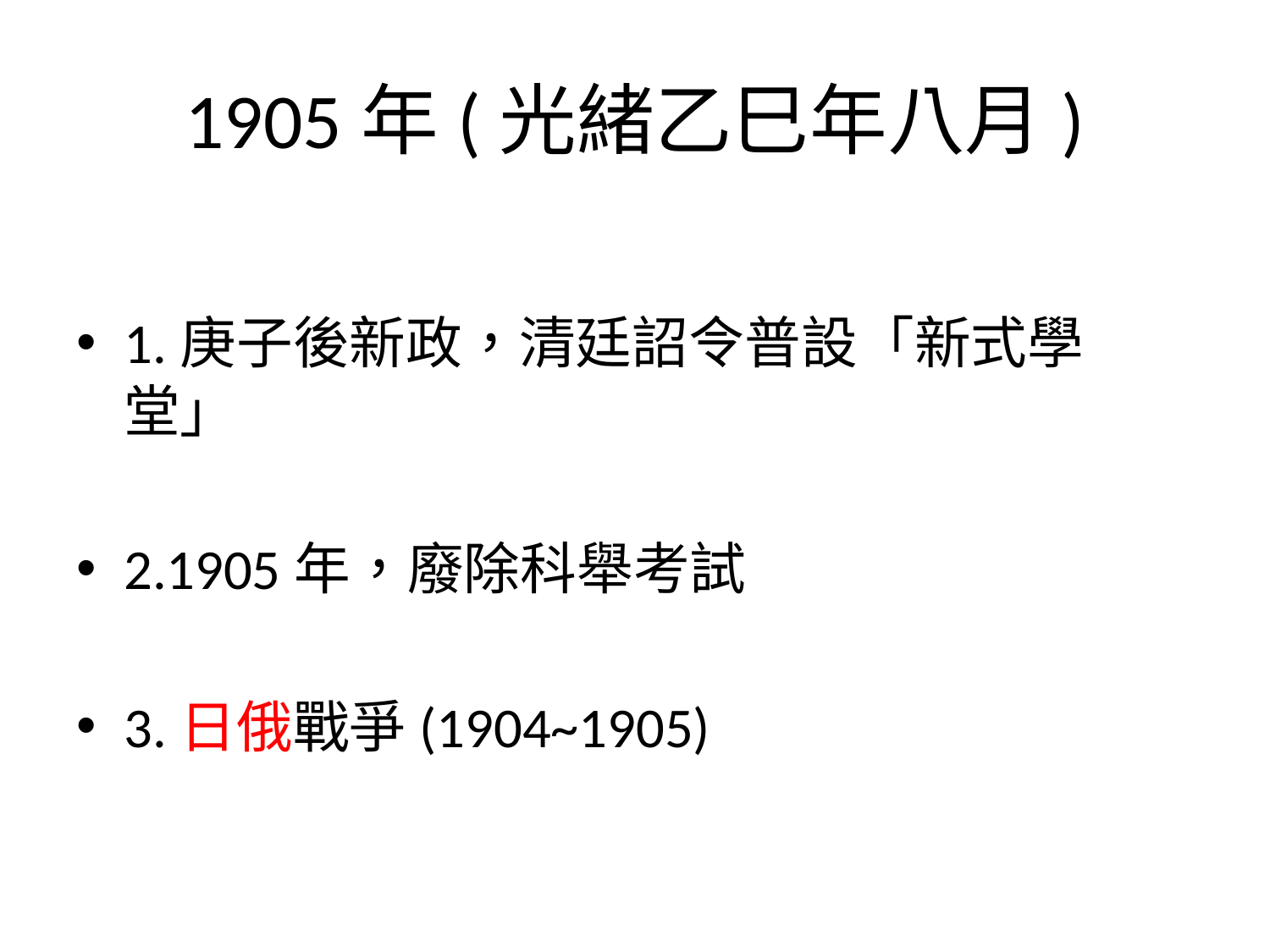

# 1905年(光緒乙巳年八月)

1.庚子後新政，清廷詔令普設「新式學堂」

2.1905年，廢除科舉考試

3.日俄戰爭(1904~1905)